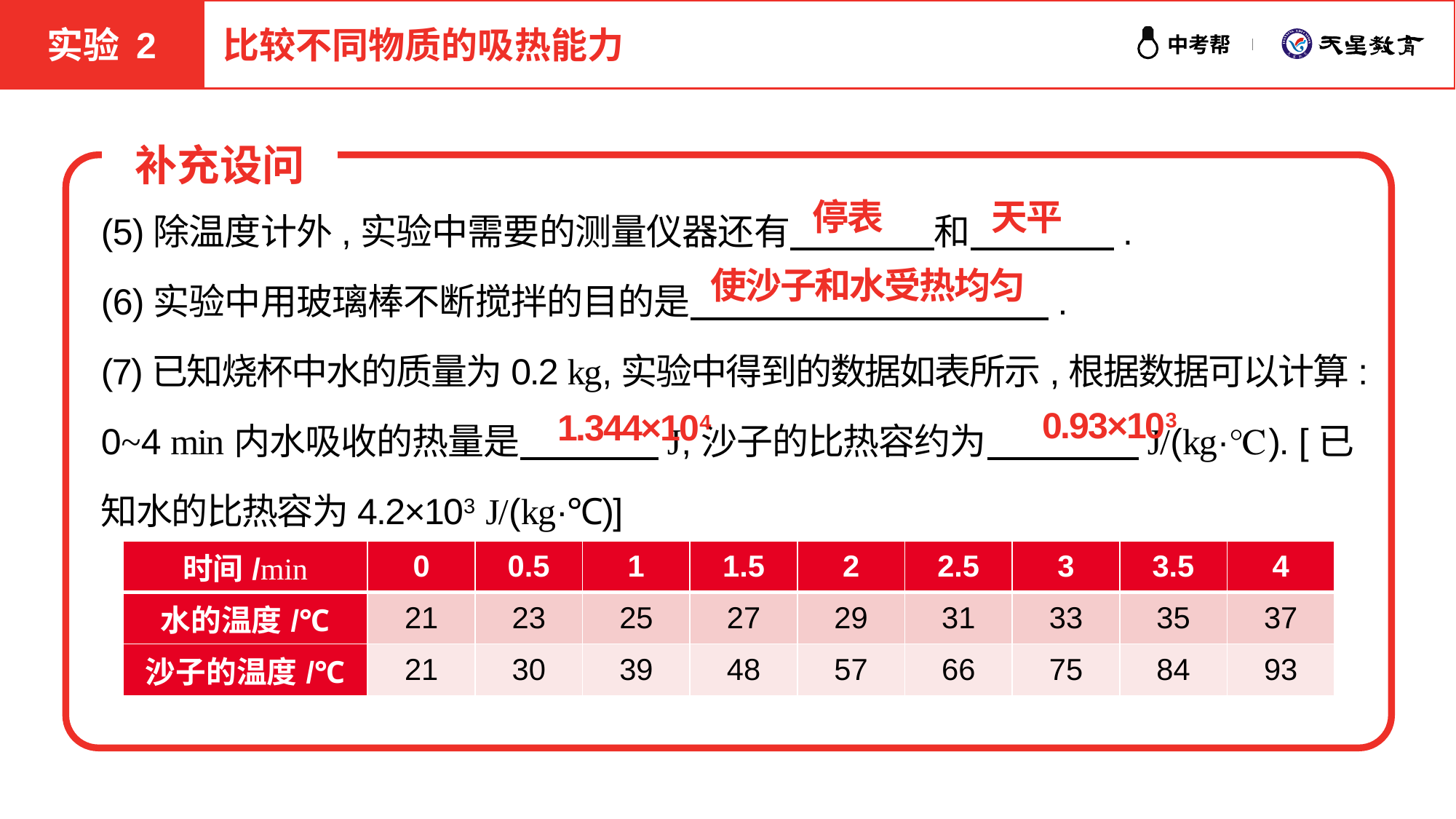

实验 2
比较不同物质的吸热能力
补充设问

(5)除温度计外,实验中需要的测量仪器还有　　　　和　　　　.
(6)实验中用玻璃棒不断搅拌的目的是　　　　　　　　　　.
(7)已知烧杯中水的质量为0.2 kg,实验中得到的数据如表所示,根据数据可以计算:0~4 min内水吸收的热量是　　　    J,沙子的比热容约为　 　　　J/(kg·℃). [已知水的比热容为4.2×103 J/(kg·℃)]
停表
天平
使沙子和水受热均匀
0.93×103
1.344×104
| 时间/min | 0 | 0.5 | 1 | 1.5 | 2 | 2.5 | 3 | 3.5 | 4 |
| --- | --- | --- | --- | --- | --- | --- | --- | --- | --- |
| 水的温度/℃ | 21 | 23 | 25 | 27 | 29 | 31 | 33 | 35 | 37 |
| 沙子的温度/℃ | 21 | 30 | 39 | 48 | 57 | 66 | 75 | 84 | 93 |